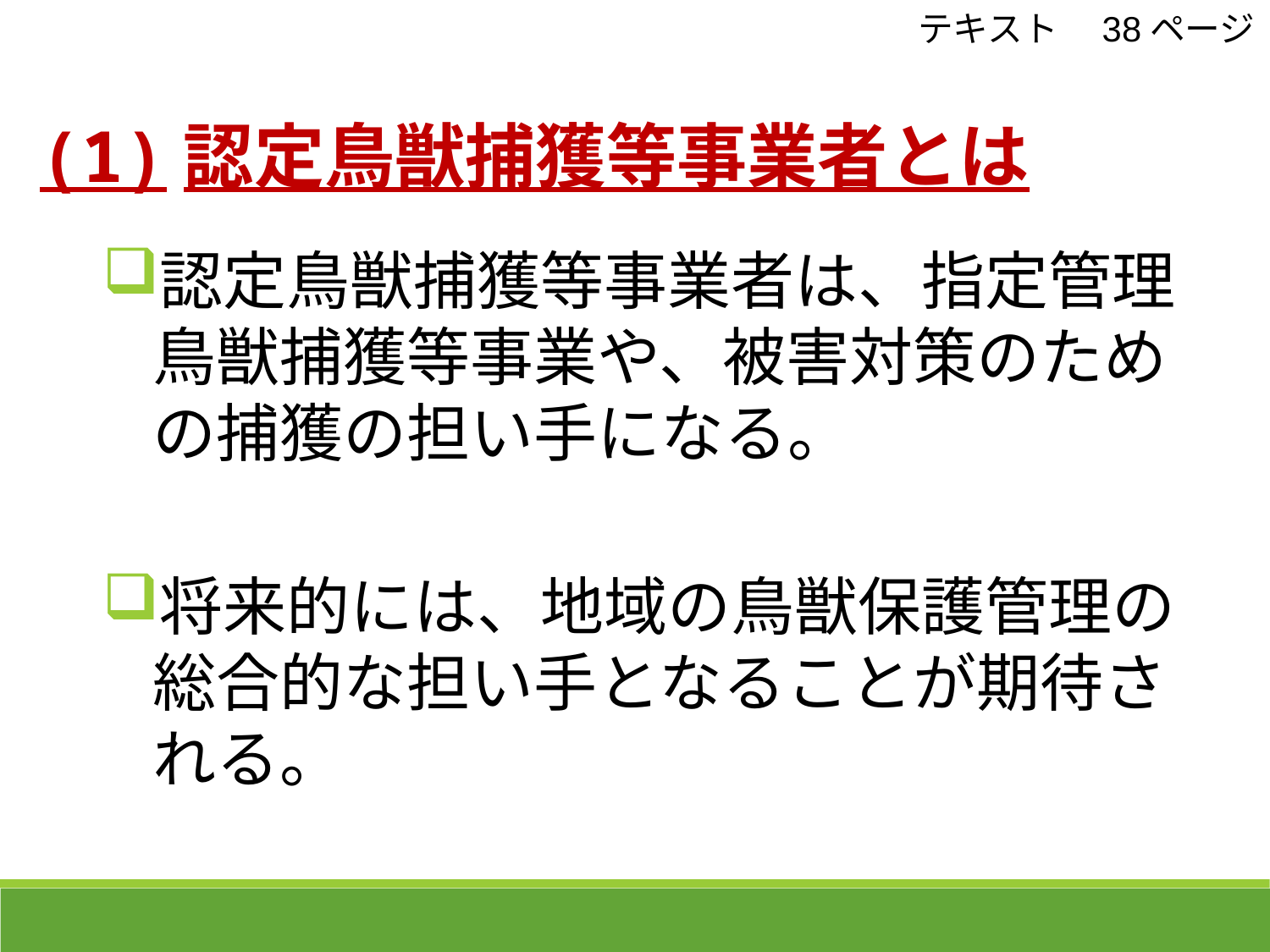

テキスト　38ページ
 (1)認定鳥獣捕獲等事業者とは
認定鳥獣捕獲等事業者は、指定管理鳥獣捕獲等事業や、被害対策のための捕獲の担い手になる。

将来的には、地域の鳥獣保護管理の総合的な担い手となることが期待される。